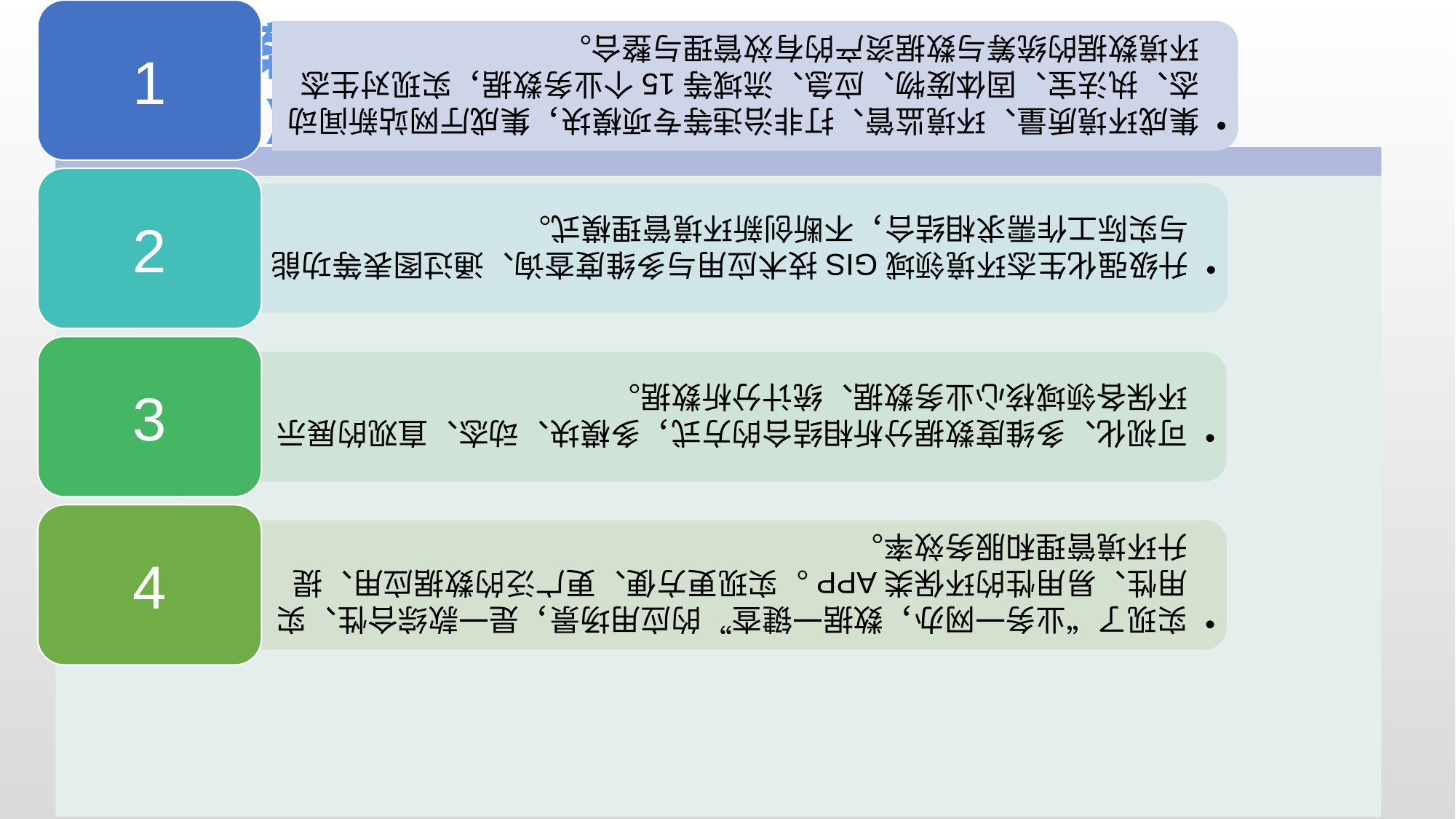

二、案例创新点
(二)推广价值

集成环境质量、环境监管、打非治违等专项模块，集成厅网站新闻动态、执法宝、固体废物、应急、流域等15个业务数据，实现对生态环境数据的统筹与数据资产的有效管理与整合。
1
升级强化生态环境领域GIS技术应用与多维度查询、通过图表等功能与实际工作需求相结合，不断创新环境管理模式。
2
可视化、多维度数据分析相结合的方式，多模块、动态、直观的展示环保各领域核心业务数据、统计分析数据。
3
实现了“业务一网办，数据一键查”的应用场景，是一款综合性、实用性、易用性的环保类APP。实现更方便、更广泛的数据应用、提升环境管理和服务效率。
4